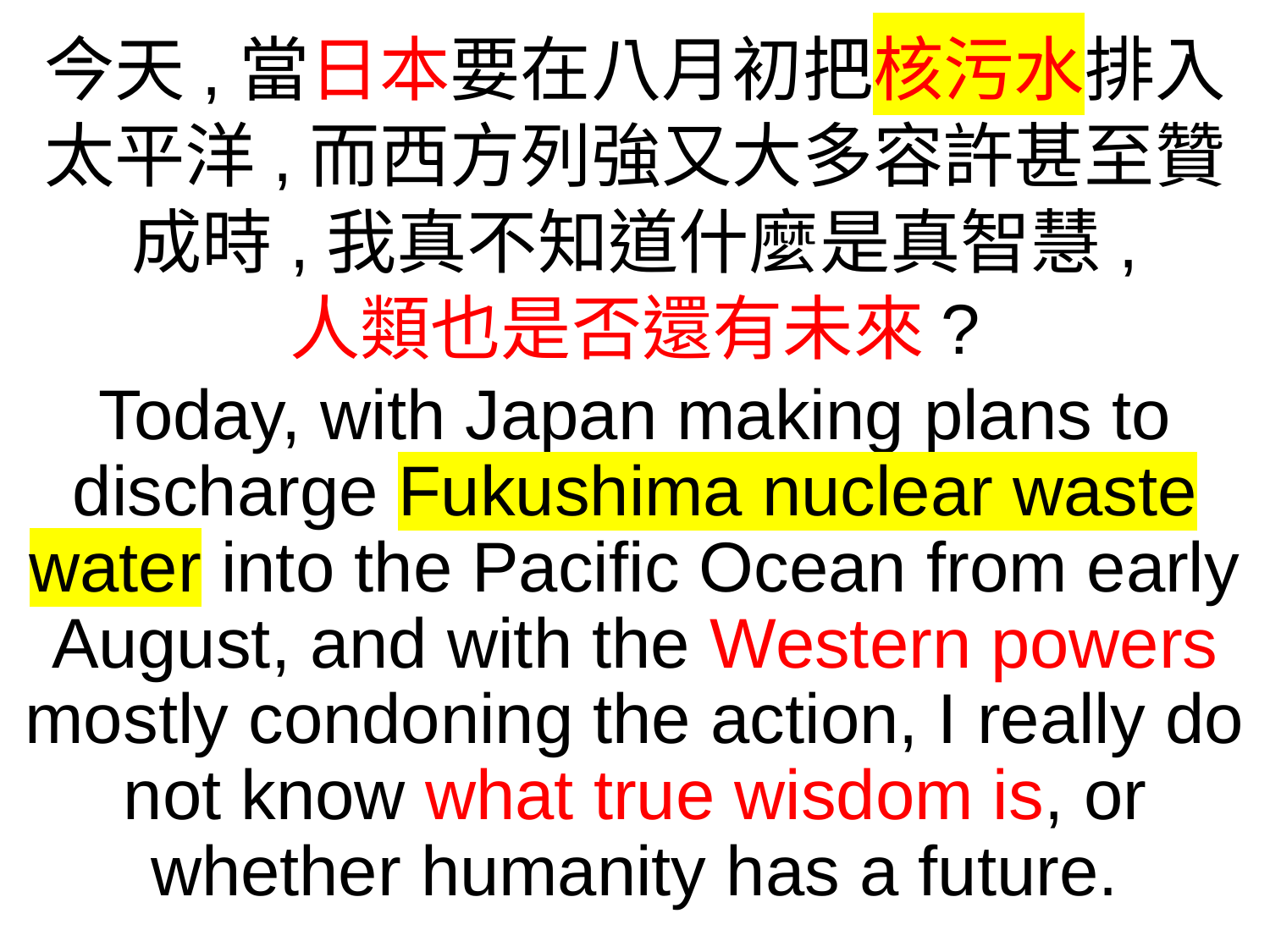

今天,當日本要在八月初把核污水排入太平洋,而西方列強又大多容許甚至贊成時,我真不知道什麼是真智慧,
人類也是否還有未來?
Today, with Japan making plans to discharge Fukushima nuclear waste water into the Pacific Ocean from early August, and with the Western powers mostly condoning the action, I really do not know what true wisdom is, or whether humanity has a future.